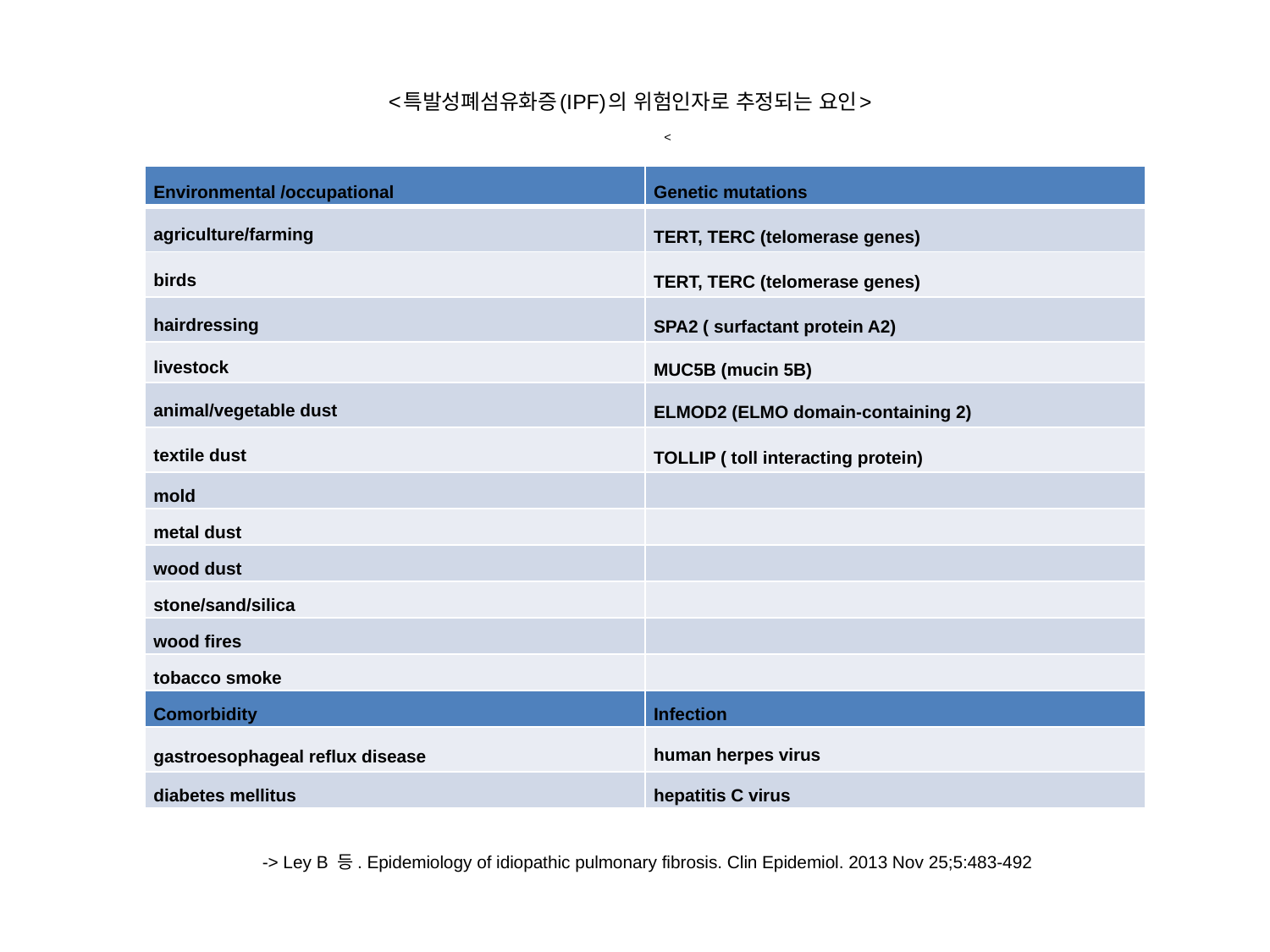

# <특발성폐섬유화증(IPF)의 위험인자로 추정되는 요인> <
| Environmental /occupational | Genetic mutations |
| --- | --- |
| agriculture/farming | TERT, TERC (telomerase genes) |
| birds | TERT, TERC (telomerase genes) |
| hairdressing | SPA2 ( surfactant protein A2) |
| livestock | MUC5B (mucin 5B) |
| animal/vegetable dust | ELMOD2 (ELMO domain-containing 2) |
| textile dust | TOLLIP ( toll interacting protein) |
| mold |  |
| metal dust |  |
| wood dust |  |
| stone/sand/silica |  |
| wood fires |  |
| tobacco smoke |  |
| Comorbidity | Infection |
| gastroesophageal reflux disease | human herpes virus |
| diabetes mellitus | hepatitis C virus |

 -> Ley B 등. Epidemiology of idiopathic pulmonary fibrosis. Clin Epidemiol. 2013 Nov 25;5:483-492